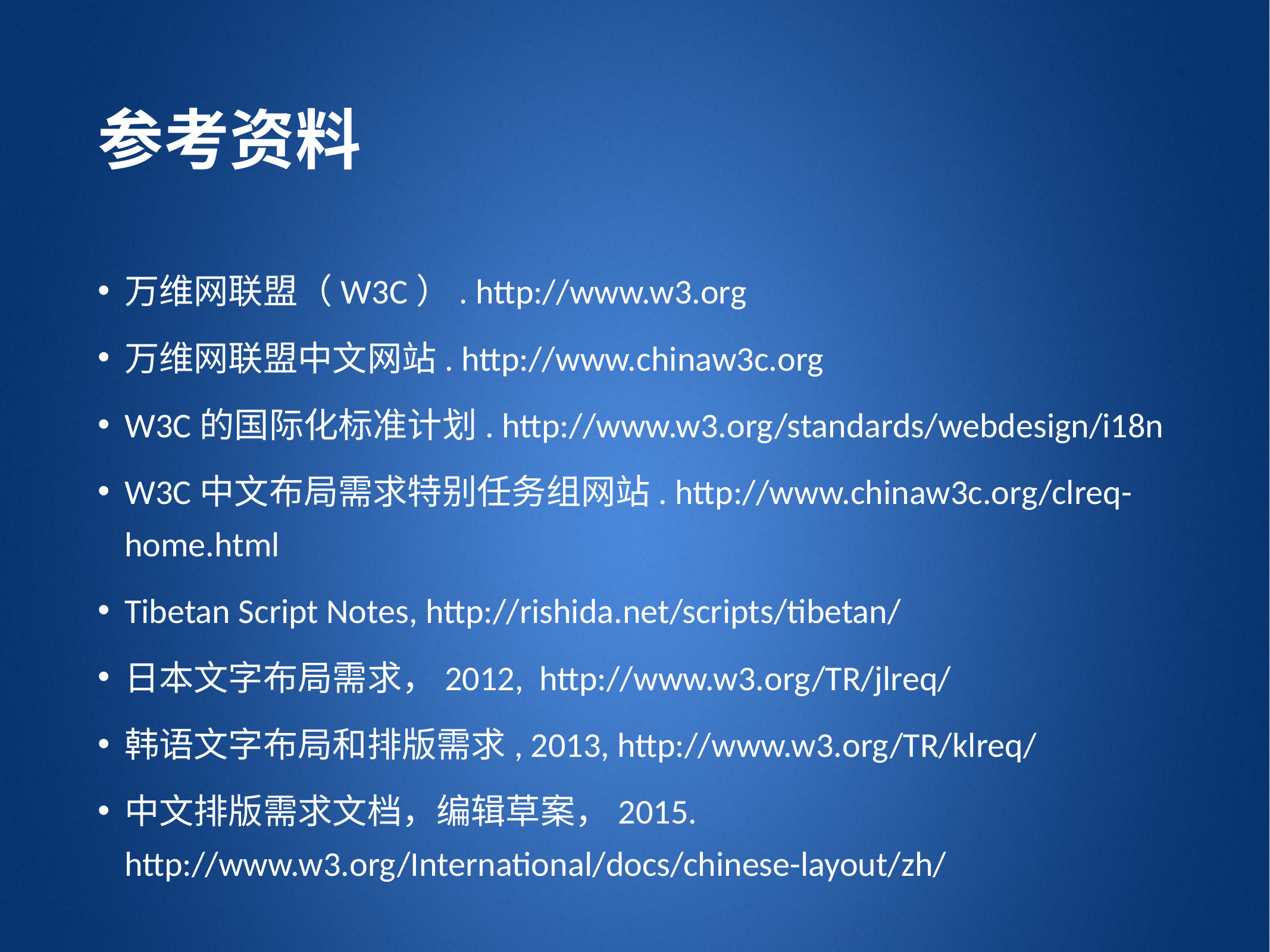

# 参考资料
万维网联盟（W3C）. http://www.w3.org
万维网联盟中文网站. http://www.chinaw3c.org
W3C的国际化标准计划. http://www.w3.org/standards/webdesign/i18n
W3C中文布局需求特别任务组网站. http://www.chinaw3c.org/clreq-home.html
Tibetan Script Notes, http://rishida.net/scripts/tibetan/
日本文字布局需求，2012,  http://www.w3.org/TR/jlreq/
韩语文字布局和排版需求, 2013, http://www.w3.org/TR/klreq/
中文排版需求文档，编辑草案，2015. http://www.w3.org/International/docs/chinese-layout/zh/